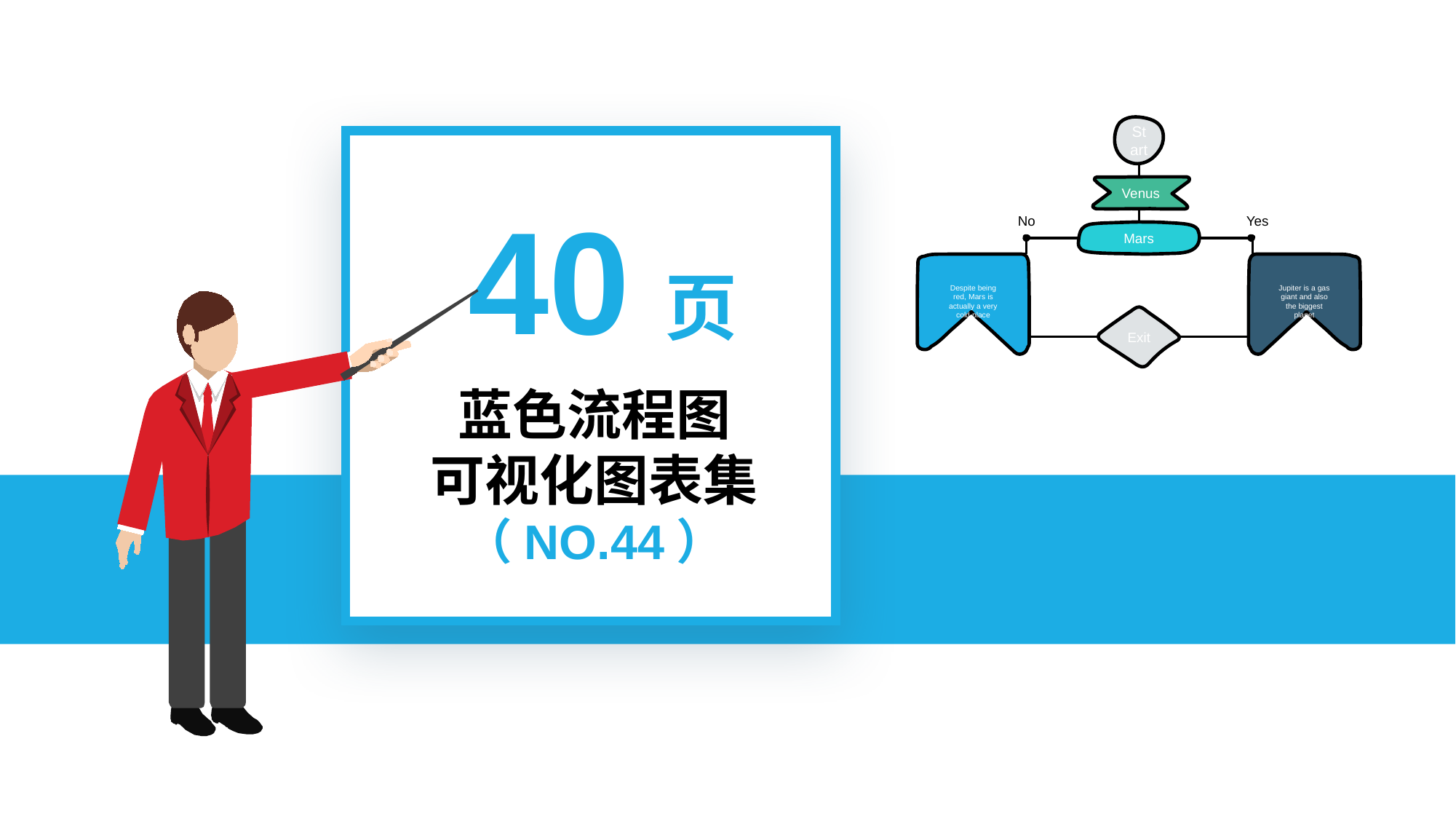

Start
Venus
No
Yes
Mars

Despite being red, Mars is actually a very cold place
Jupiter is a gas giant and also the biggest planet
Exit

40页
蓝色流程图
可视化图表集
（NO.44）